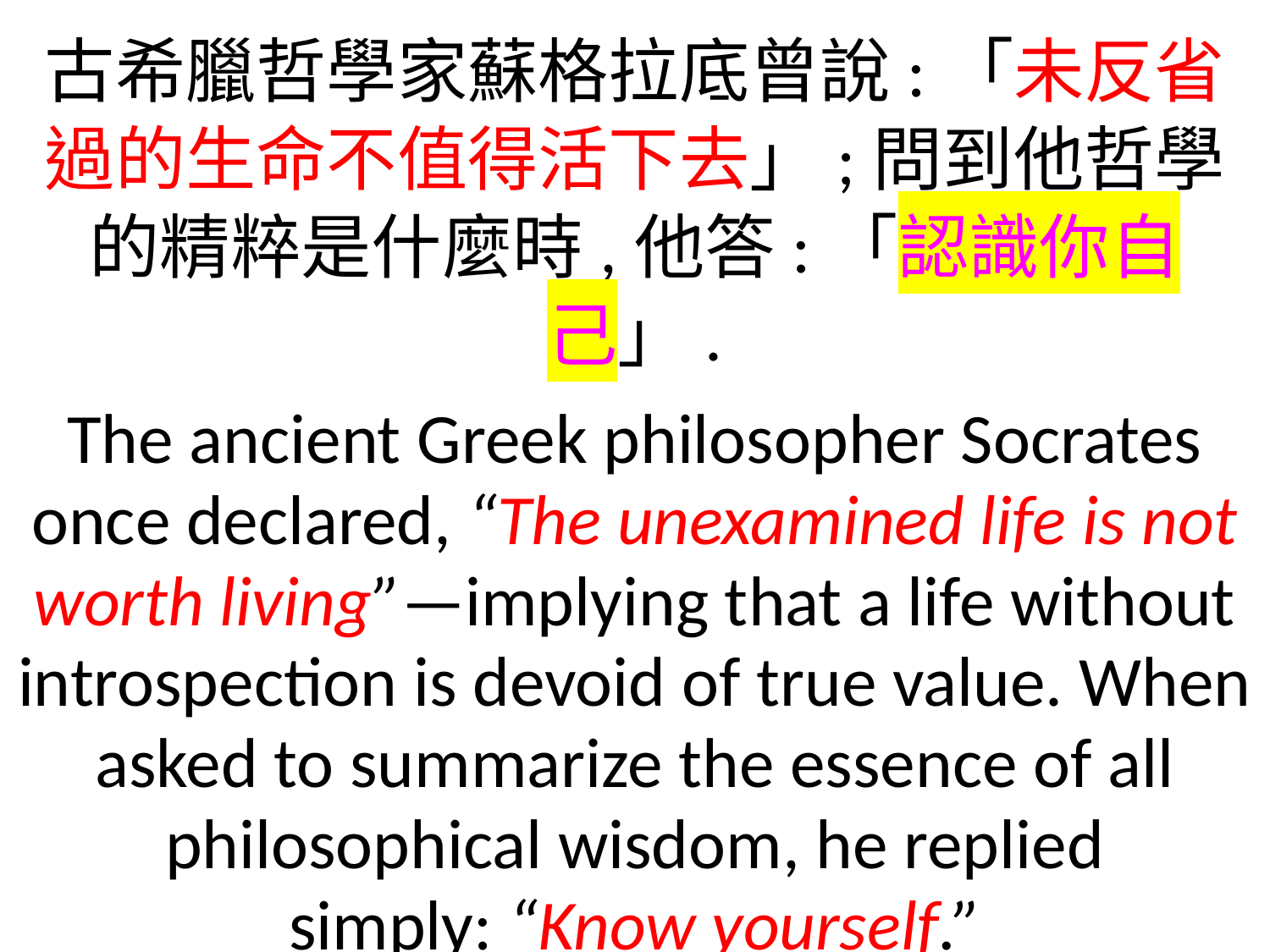

古希臘哲學家蘇格拉底曾說:「未反省過的生命不值得活下去」;問到他哲學的精粹是什麼時,他答:「認識你自己」.
The ancient Greek philosopher Socrates once declared, “The unexamined life is not worth living”—implying that a life without introspection is devoid of true value. When asked to summarize the essence of all philosophical wisdom, he replied simply: “Know yourself.”